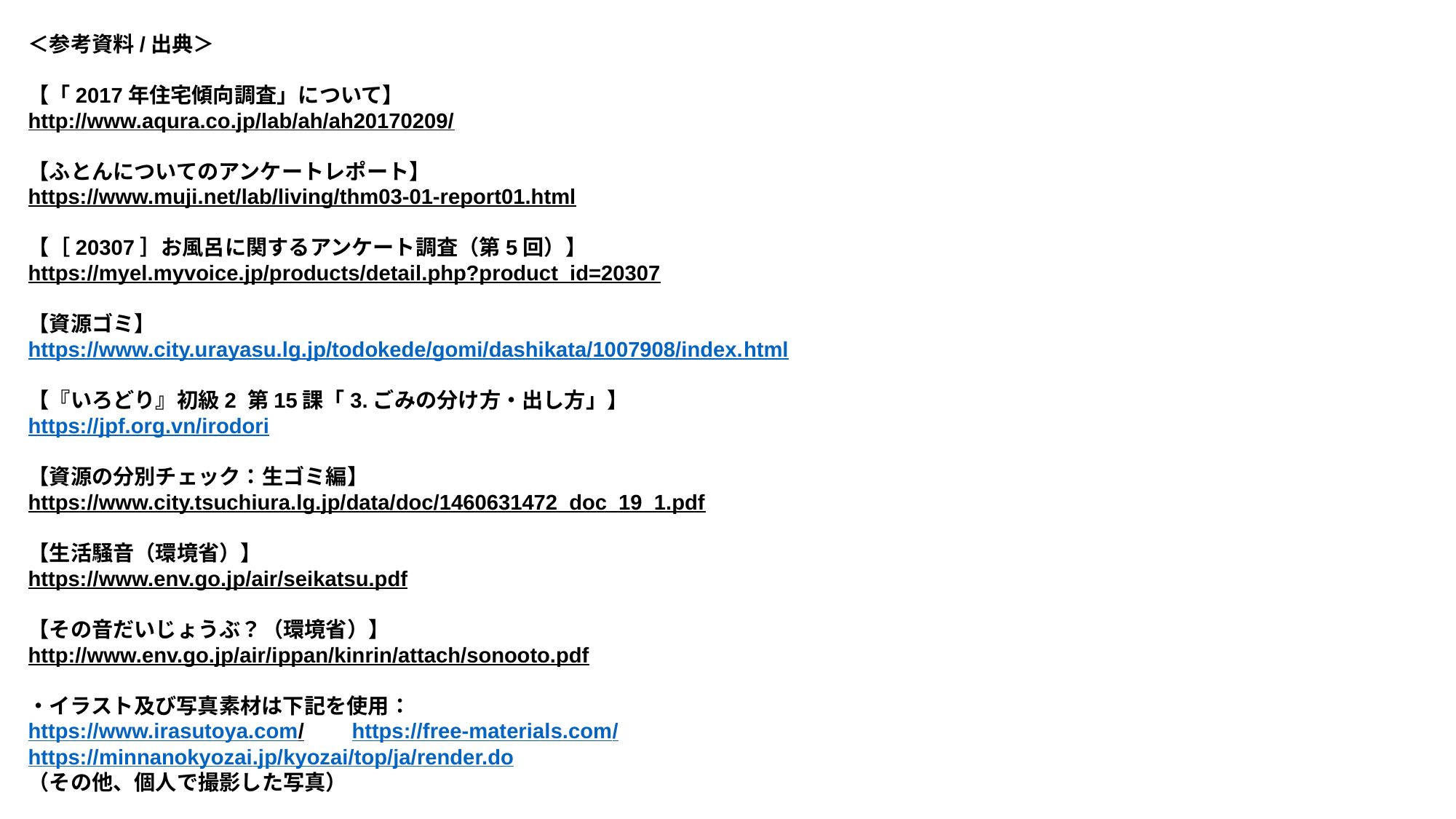

＜参考資料/出典＞

【「2017年住宅傾向調査」について】
http://www.aqura.co.jp/lab/ah/ah20170209/

【ふとんについてのアンケートレポート】
https://www.muji.net/lab/living/thm03-01-report01.html

【［20307］お風呂に関するアンケート調査（第5回）】
https://myel.myvoice.jp/products/detail.php?product_id=20307

【資源ゴミ】
https://www.city.urayasu.lg.jp/todokede/gomi/dashikata/1007908/index.html

【『いろどり』初級2 第15課「3.ごみの分け方・出し方」】
https://jpf.org.vn/irodori

【資源の分別チェック：生ゴミ編】
https://www.city.tsuchiura.lg.jp/data/doc/1460631472_doc_19_1.pdf

【生活騒音（環境省）】
https://www.env.go.jp/air/seikatsu.pdf

【その音だいじょうぶ？（環境省）】
http://www.env.go.jp/air/ippan/kinrin/attach/sonooto.pdf

・イラスト及び写真素材は下記を使用：
https://www.irasutoya.com/　　https://free-materials.com/
https://minnanokyozai.jp/kyozai/top/ja/render.do
（その他、個人で撮影した写真）